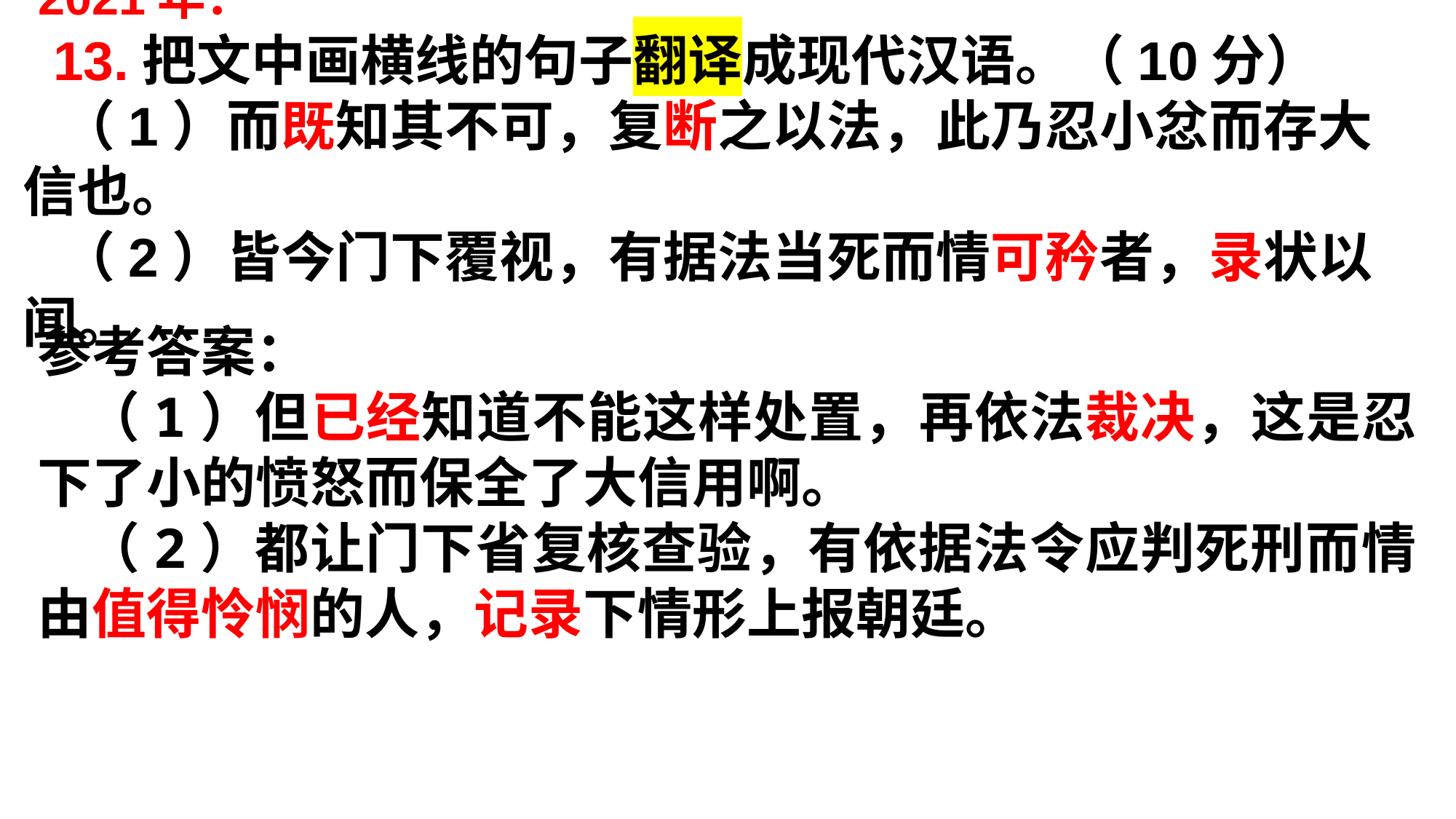

2021年：
  13.把文中画横线的句子翻译成现代汉语。（10分）
  （1）而既知其不可，复断之以法，此乃忍小忿而存大信也。
  （2）皆今门下覆视，有据法当死而情可矜者，录状以闻。
参考答案：
（1）但已经知道不能这样处置，再依法裁决，这是忍下了小的愤怒而保全了大信用啊。
（2）都让门下省复核查验，有依据法令应判死刑而情由值得怜悯的人，记录下情形上报朝廷。